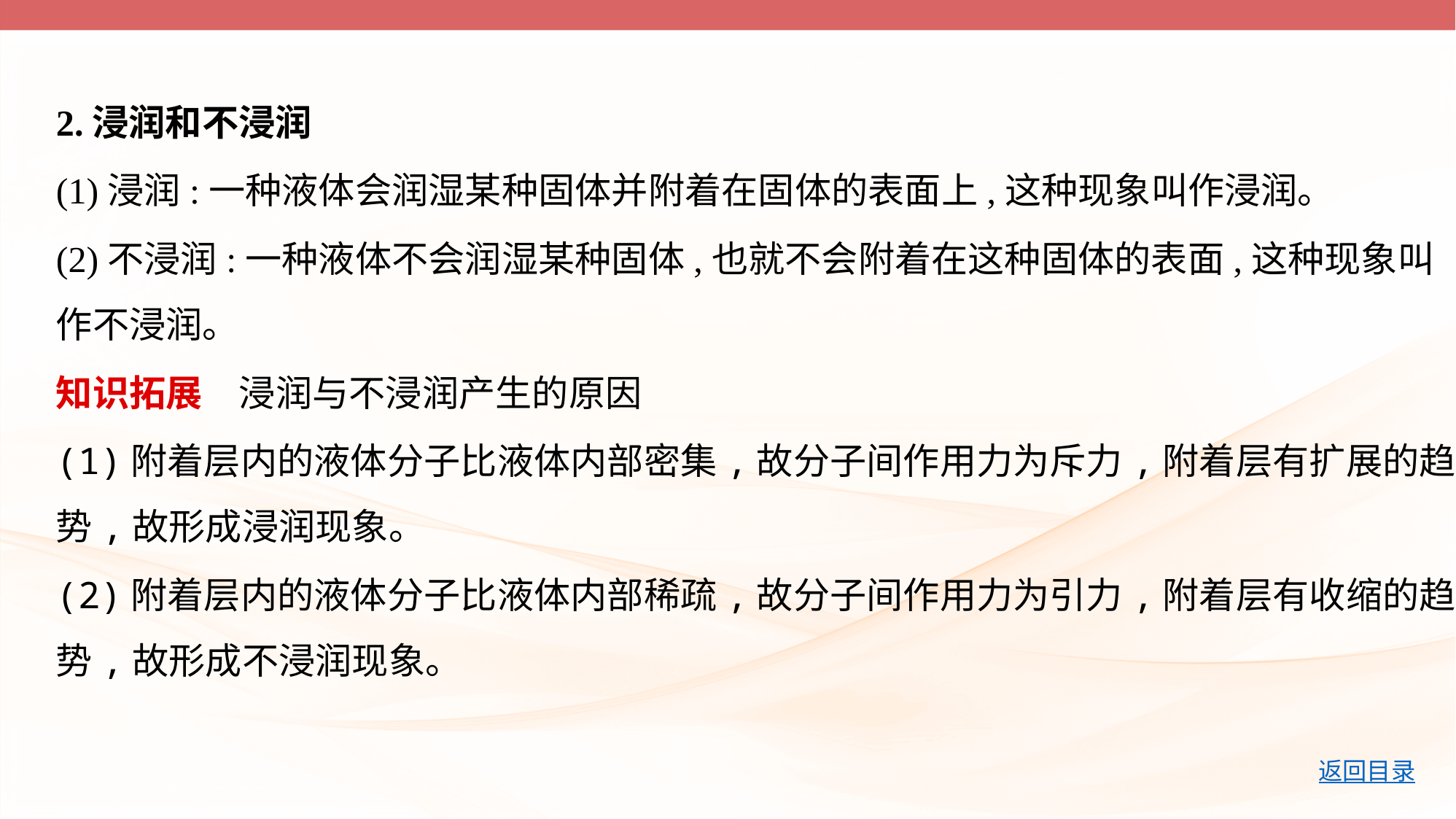

2.浸润和不浸润
(1)浸润:一种液体会润湿某种固体并附着在固体的表面上,这种现象叫作浸润。
(2)不浸润:一种液体不会润湿某种固体,也就不会附着在这种固体的表面,这种现象叫
作不浸润。
知识拓展　浸润与不浸润产生的原因
(1)附着层内的液体分子比液体内部密集,故分子间作用力为斥力,附着层有扩展的趋
势,故形成浸润现象。
(2)附着层内的液体分子比液体内部稀疏,故分子间作用力为引力,附着层有收缩的趋
势,故形成不浸润现象。